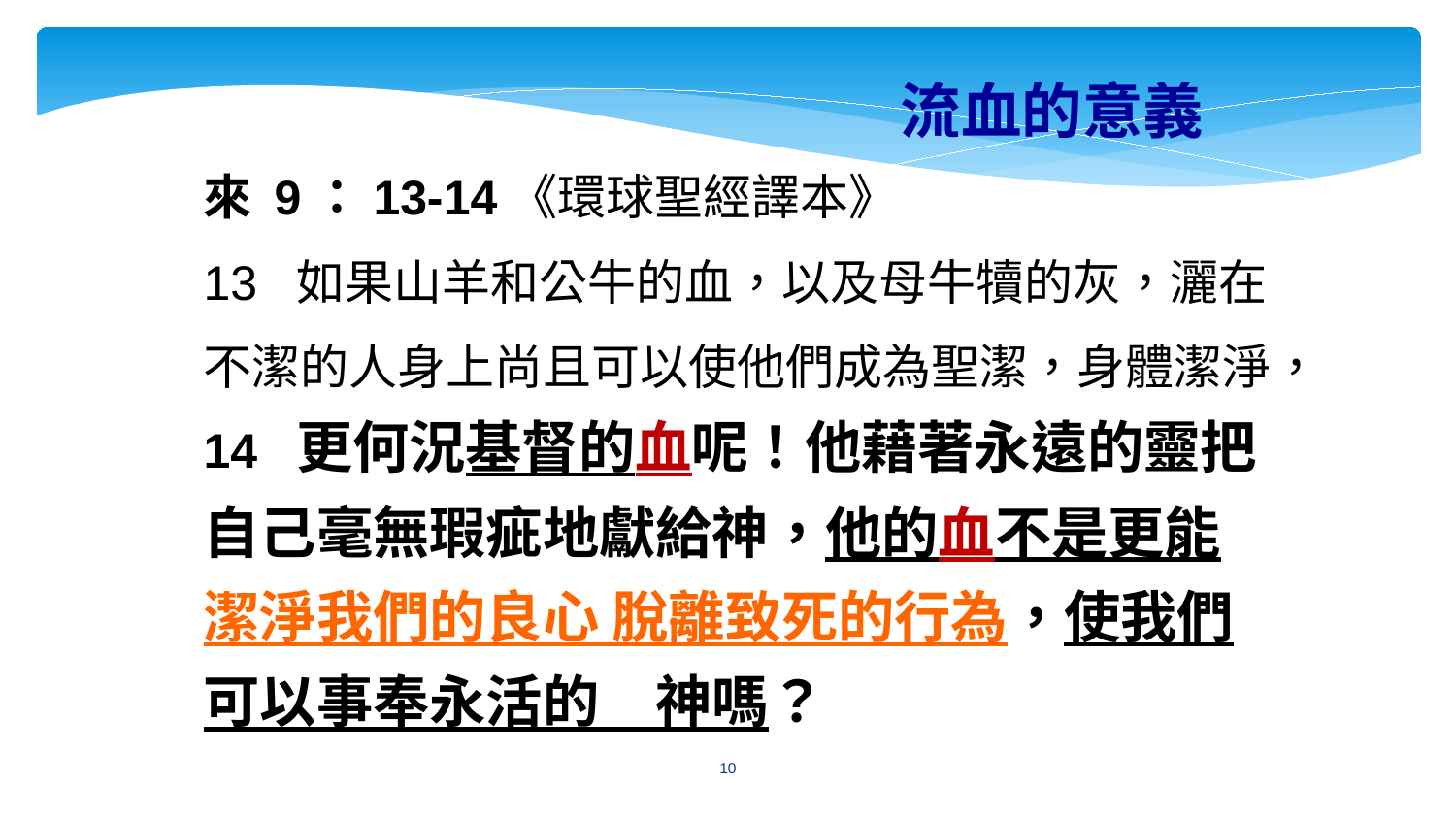

流血的意義
來 9：13-14《環球聖經譯本》
13  如果山羊和公牛的血，以及母牛犢的灰，灑在不潔的人身上尚且可以使他們成為聖潔，身體潔淨，14  更何況基督的血呢！他藉著永遠的靈把自己毫無瑕疵地獻給神，他的血不是更能潔淨我們的良心 脫離致死的行為，使我們可以事奉永活的　神嗎？
10